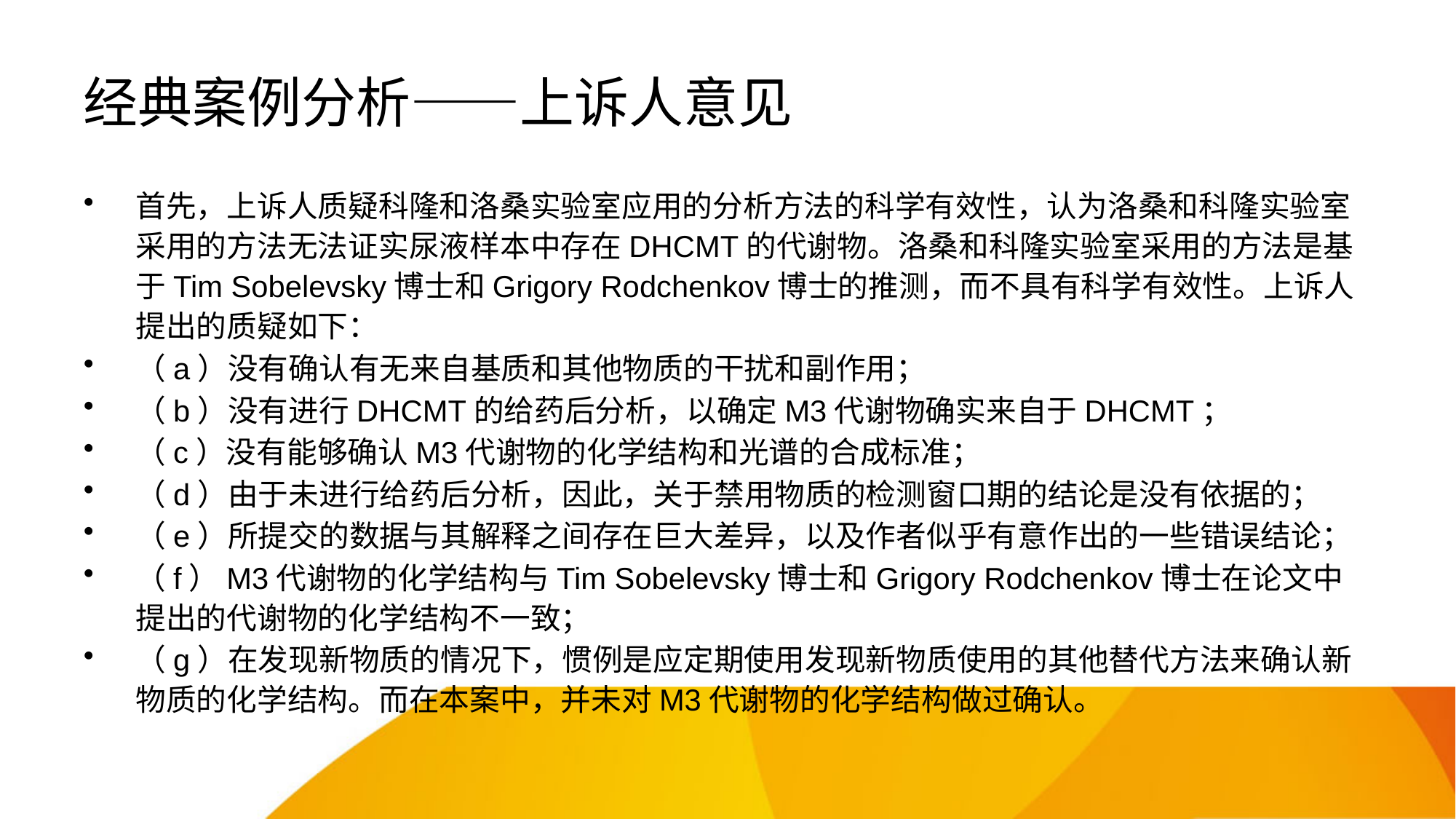

# 经典案例分析——上诉人意见

首先，上诉人质疑科隆和洛桑实验室应用的分析方法的科学有效性，认为洛桑和科隆实验室采用的方法无法证实尿液样本中存在DHCMT的代谢物。洛桑和科隆实验室采用的方法是基于Tim Sobelevsky博士和Grigory Rodchenkov博士的推测，而不具有科学有效性。上诉人提出的质疑如下：
（a）没有确认有无来自基质和其他物质的干扰和副作用；
（b）没有进行DHCMT的给药后分析，以确定M3代谢物确实来自于DHCMT；
（c）没有能够确认M3代谢物的化学结构和光谱的合成标准；
（d）由于未进行给药后分析，因此，关于禁用物质的检测窗口期的结论是没有依据的；
（e）所提交的数据与其解释之间存在巨大差异，以及作者似乎有意作出的一些错误结论；
（f）M3代谢物的化学结构与Tim Sobelevsky博士和Grigory Rodchenkov博士在论文中提出的代谢物的化学结构不一致；
（g）在发现新物质的情况下，惯例是应定期使用发现新物质使用的其他替代方法来确认新物质的化学结构。而在本案中，并未对M3代谢物的化学结构做过确认。